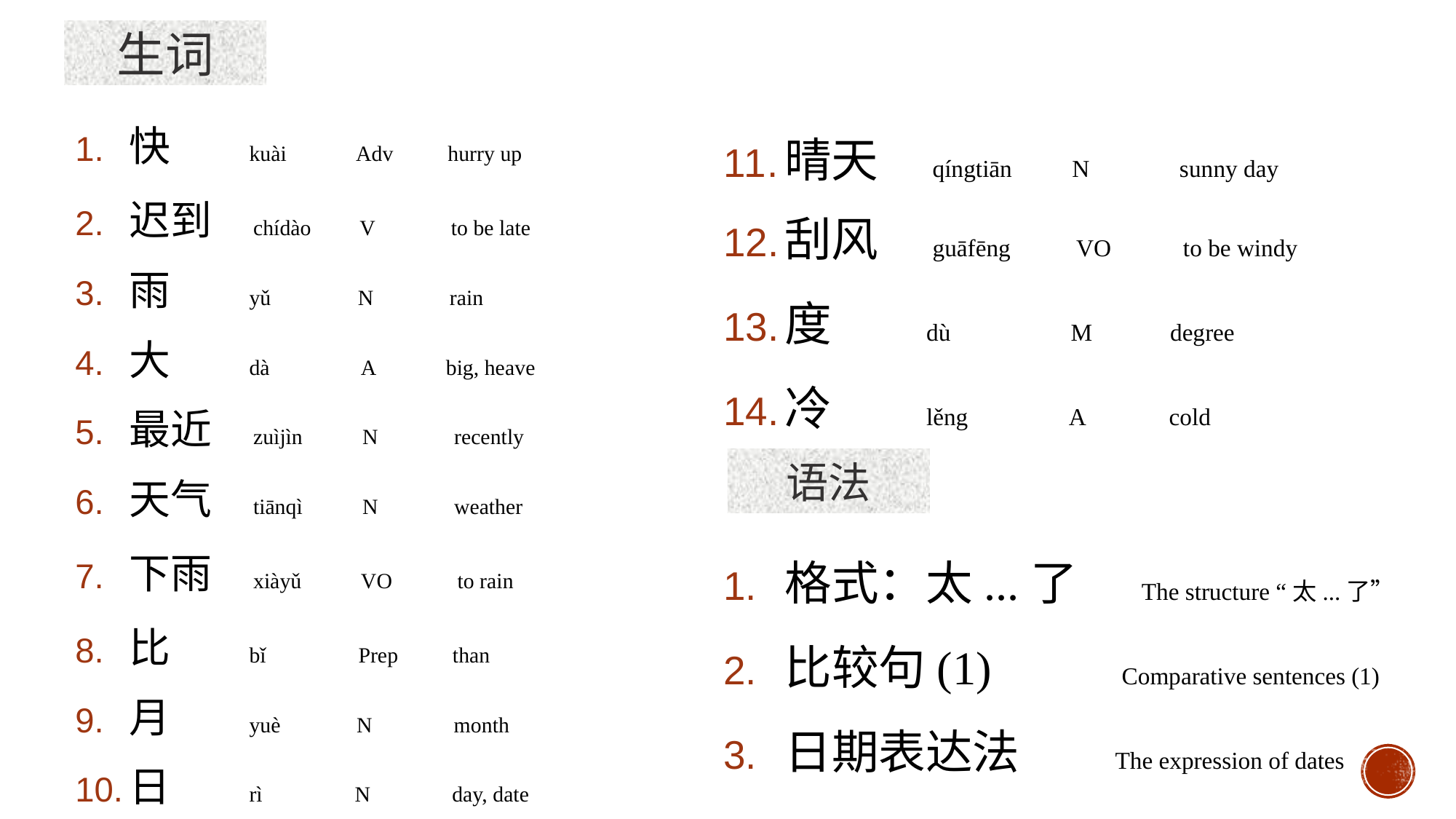

生词
快        kuài             Adv          hurry up
迟到    chídào         V              to be late
雨        yǔ                N              rain
大        dà                 A             big, heave
最近    zuìjìn           N              recently
天气    tiānqì           N              weather
下雨    xiàyǔ           VO            to rain
比        bǐ                 Prep          than
月        yuè              N               month
日        rì                 N               day, date

晴天     qíngtiān          N               sunny day
刮风     guāfēng           VO            to be windy
度         dù                    M             degree
冷         lěng                 A              cold
语法
格式：太...了     The structure “太...了”
比较句(1)           Comparative sentences (1)
日期表达法        The expression of dates